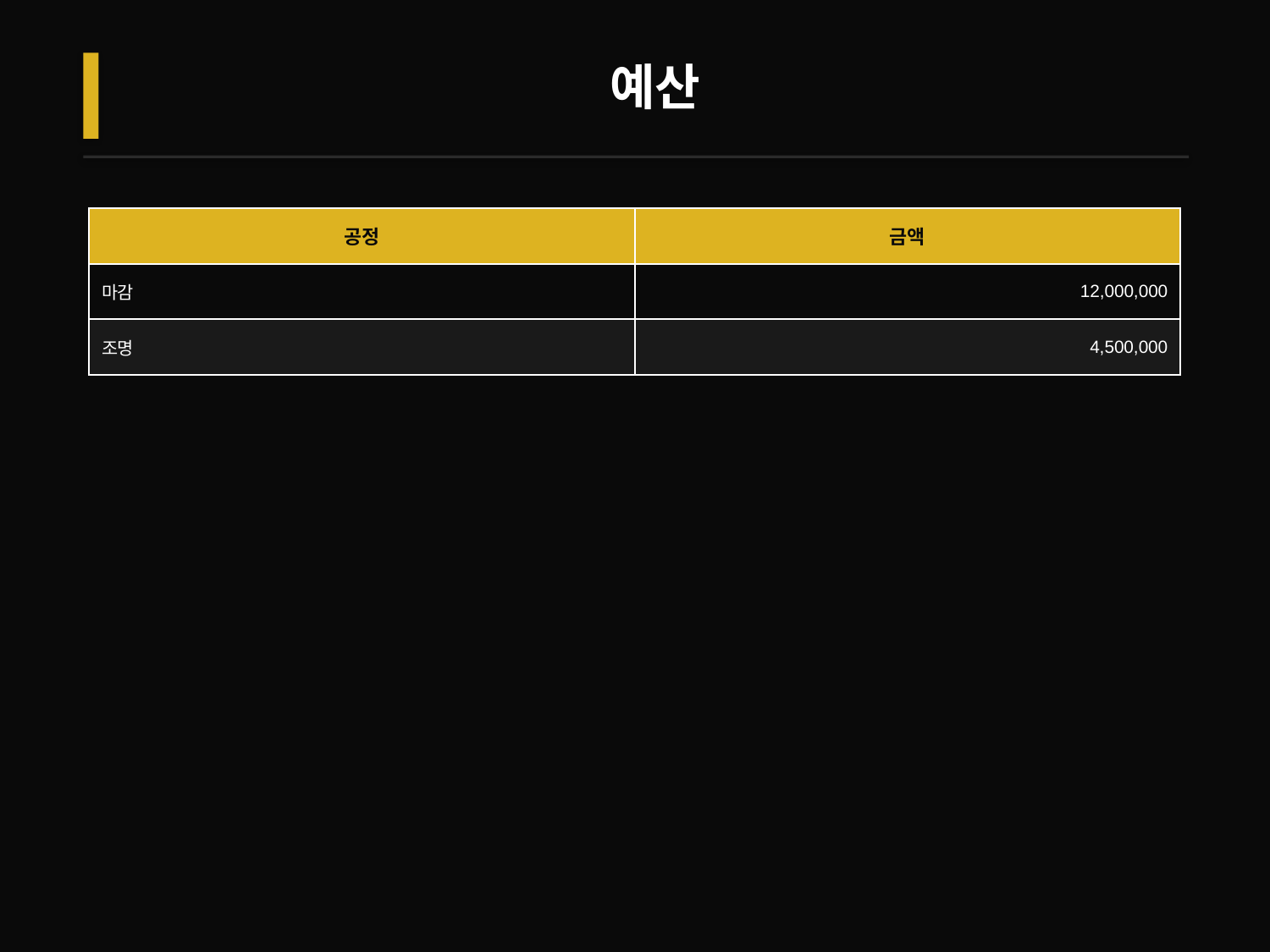

예산

| 공정 | 금액 |
| --- | --- |
| 마감 | 12,000,000 |
| 조명 | 4,500,000 |